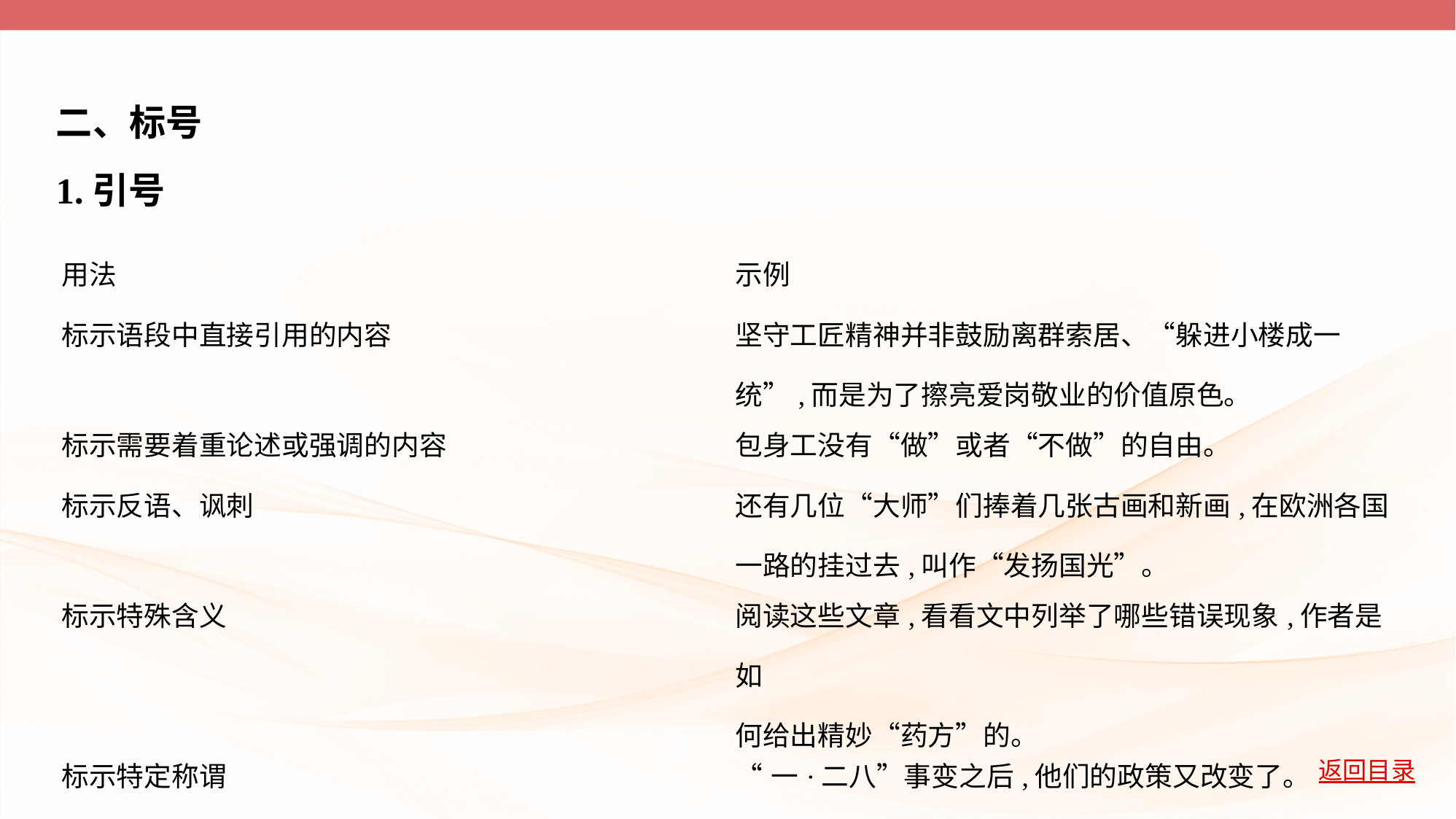

二、标号
1.引号
| 用法 | 示例 |
| --- | --- |
| 标示语段中直接引用的内容 | 坚守工匠精神并非鼓励离群索居、“躲进小楼成一 统”,而是为了擦亮爱岗敬业的价值原色。 |
| 标示需要着重论述或强调的内容 | 包身工没有“做”或者“不做”的自由。 |
| 标示反语、讽刺 | 还有几位“大师”们捧着几张古画和新画,在欧洲各国 一路的挂过去,叫作“发扬国光”。 |
| 标示特殊含义 | 阅读这些文章,看看文中列举了哪些错误现象,作者是如 何给出精妙“药方”的。 |
| 标示特定称谓 | “一·二八”事变之后,他们的政策又改变了。 |